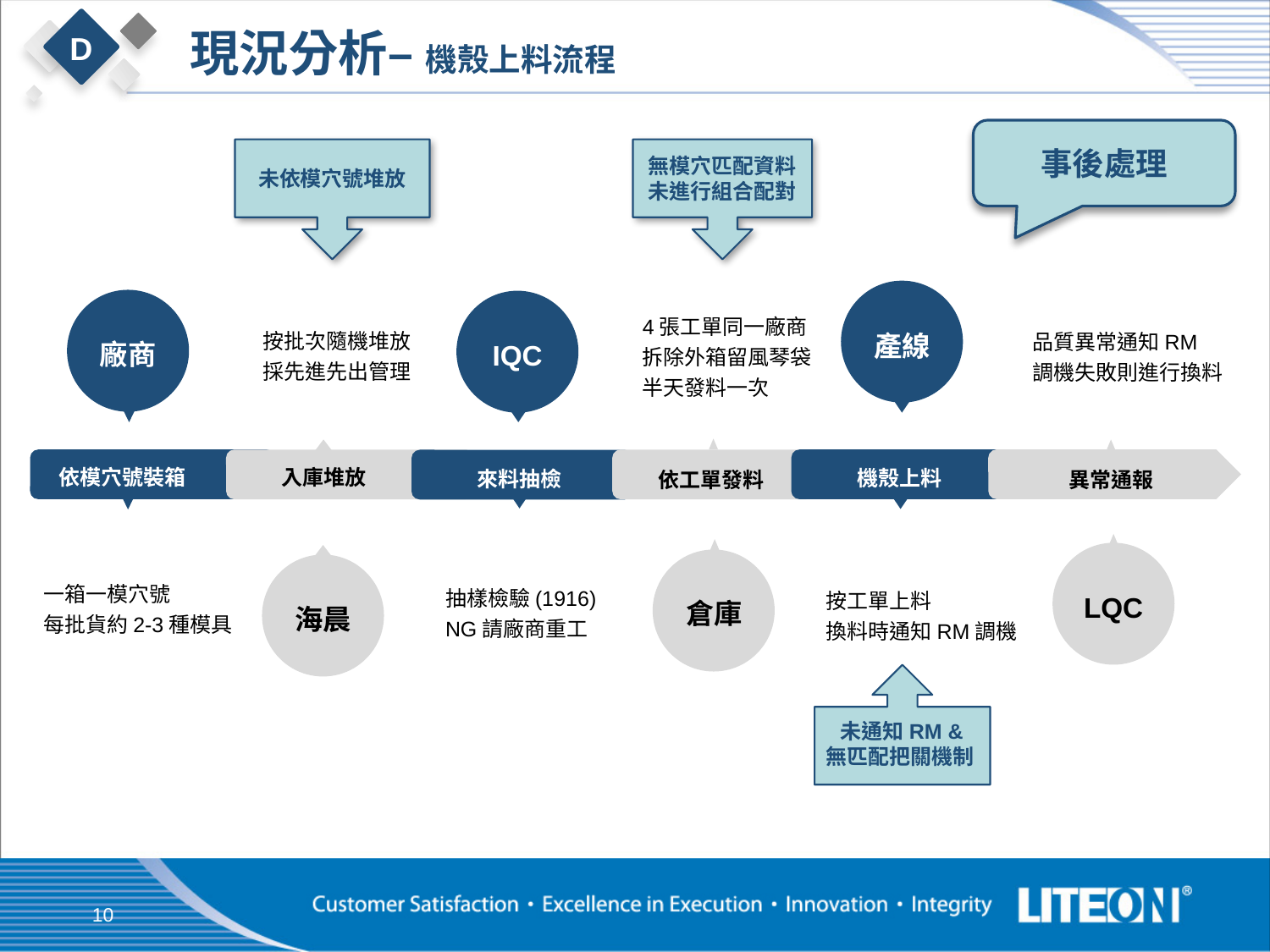

現況分析– 機殼上料流程

D

事後處理
未依模穴號堆放
無模穴匹配資料
未進行組合配對
產線

廠商

IQC

4張工單同一廠商
拆除外箱留風琴袋
半天發料一次
按批次隨機堆放
採先進先出管理
品質異常通知RM
調機失敗則進行換料

異常通報

機殼上料

依模穴號裝箱

依工單發料

來料抽檢

入庫堆放

LQC

倉庫

海晨
一箱一模穴號
每批貨約2-3種模具
抽樣檢驗(1916)
NG請廠商重工
按工單上料
換料時通知RM調機

未通知RM &
無匹配把關機制
10